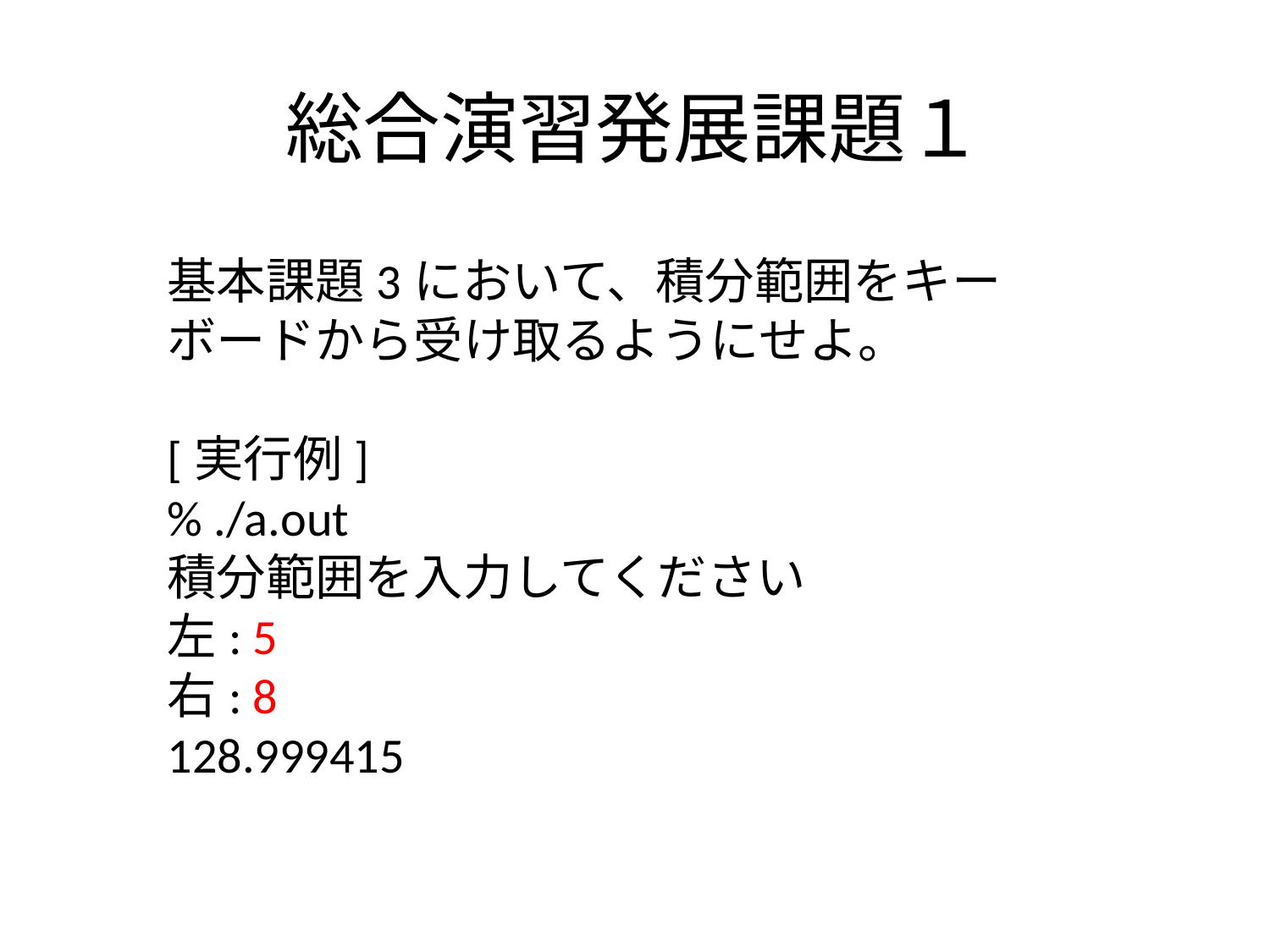

# 総合演習発展課題１
基本課題3において、積分範囲をキーボードから受け取るようにせよ。

[実行例]
% ./a.out
積分範囲を入力してください
左: 5
右: 8
128.999415